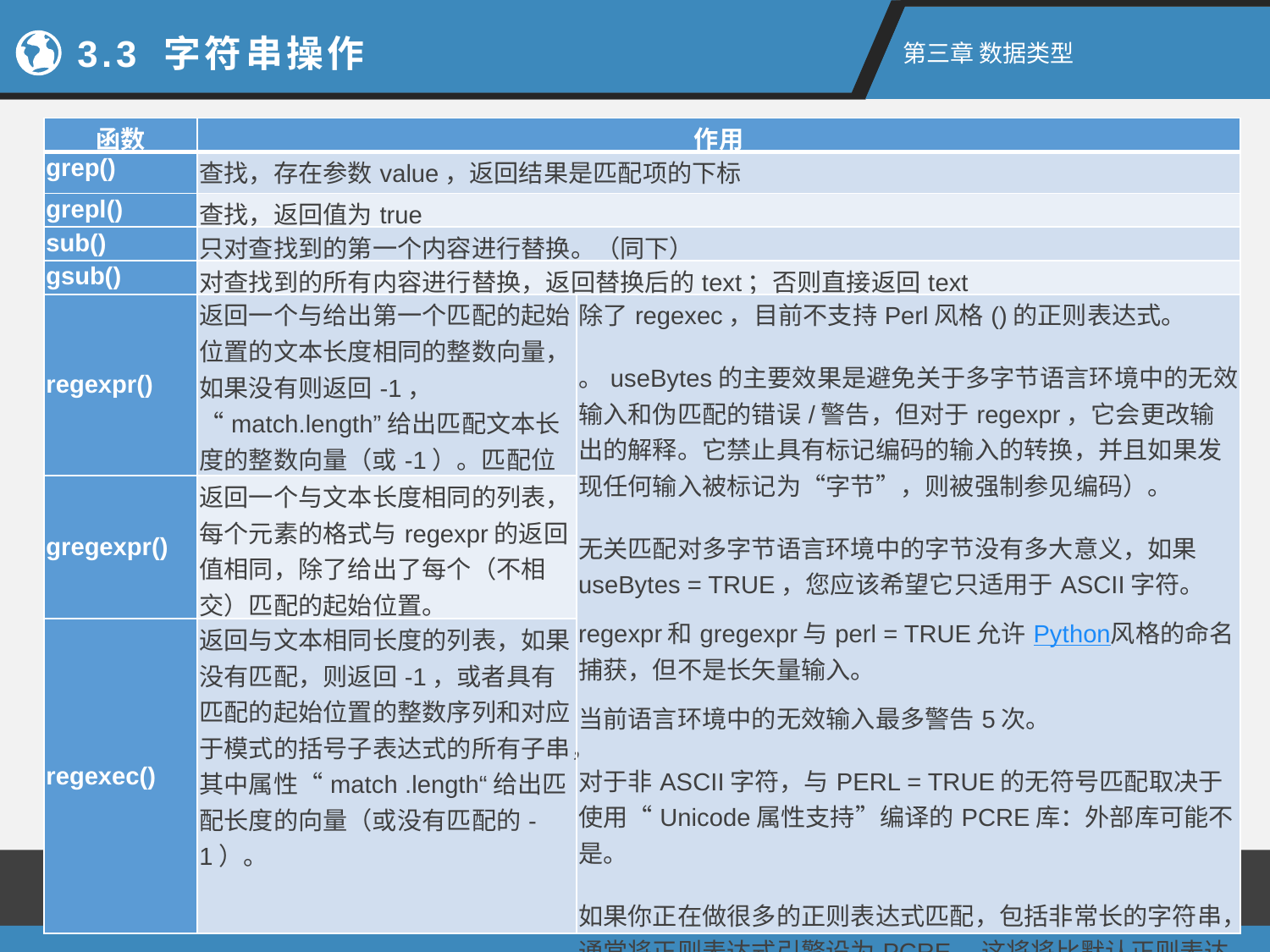

2.1新手上路
3.3 字符串操作

第二章 R语言入门
第三章 数据类型
| 函数 | 作用 |  |
| --- | --- | --- |
| grep() | 查找，存在参数value，返回结果是匹配项的下标 |  |
| grepl() | 查找，返回值为true |  |
| sub() | 只对查找到的第一个内容进行替换。（同下） |  |
| gsub() | 对查找到的所有内容进行替换，返回替换后的text；否则直接返回text |  |
| regexpr() | 返回一个与给出第一个匹配的起始位置的文本长度相同的整数向量，如果没有则返回-1， “match.length”给出匹配文本长度的整数向量（或-1）。匹配位置和长度为字符。 | 除了regexec，目前不支持Perl风格()的正则表达式。 。useBytes的主要效果是避免关于多字节语言环境中的无效输入和伪匹配的错误/警告，但对于regexpr，它会更改输出的解释。它禁止具有标记编码的输入的转换，并且如果发现任何输入被标记为“字节”，则被强制参见编码）。 无关匹配对多字节语言环境中的字节没有多大意义，如果useBytes = TRUE，您应该希望它只适用于ASCII字符。 regexpr和gregexpr与perl = TRUE允许Python风格的命名捕获，但不是长矢量输入。 当前语言环境中的无效输入最多警告5次。 对于非ASCII字符，与PERL = TRUE的无符号匹配取决于使用“Unicode属性支持”编译的PCRE库：外部库可能不是。 如果你正在做很多的正则表达式匹配，包括非常长的字符串，通常将正则表达式引擎设为PCRE，这将将比默认正则表达式引擎快，而fixed = TRUE更快（特别是当每个模式只匹配几次时）。 |
| gregexpr() | 返回一个与文本长度相同的列表，每个元素的格式与regexpr的返回值相同，除了给出了每个（不相交）匹配的起始位置。 |  |
| regexec() | 返回与文本相同长度的列表，如果没有匹配，则返回-1，或者具有匹配的起始位置的整数序列和对应于模式的括号子表达式的所有子串，其中属性“match .length“给出匹配长度的向量（或没有匹配的-1）。 |  |